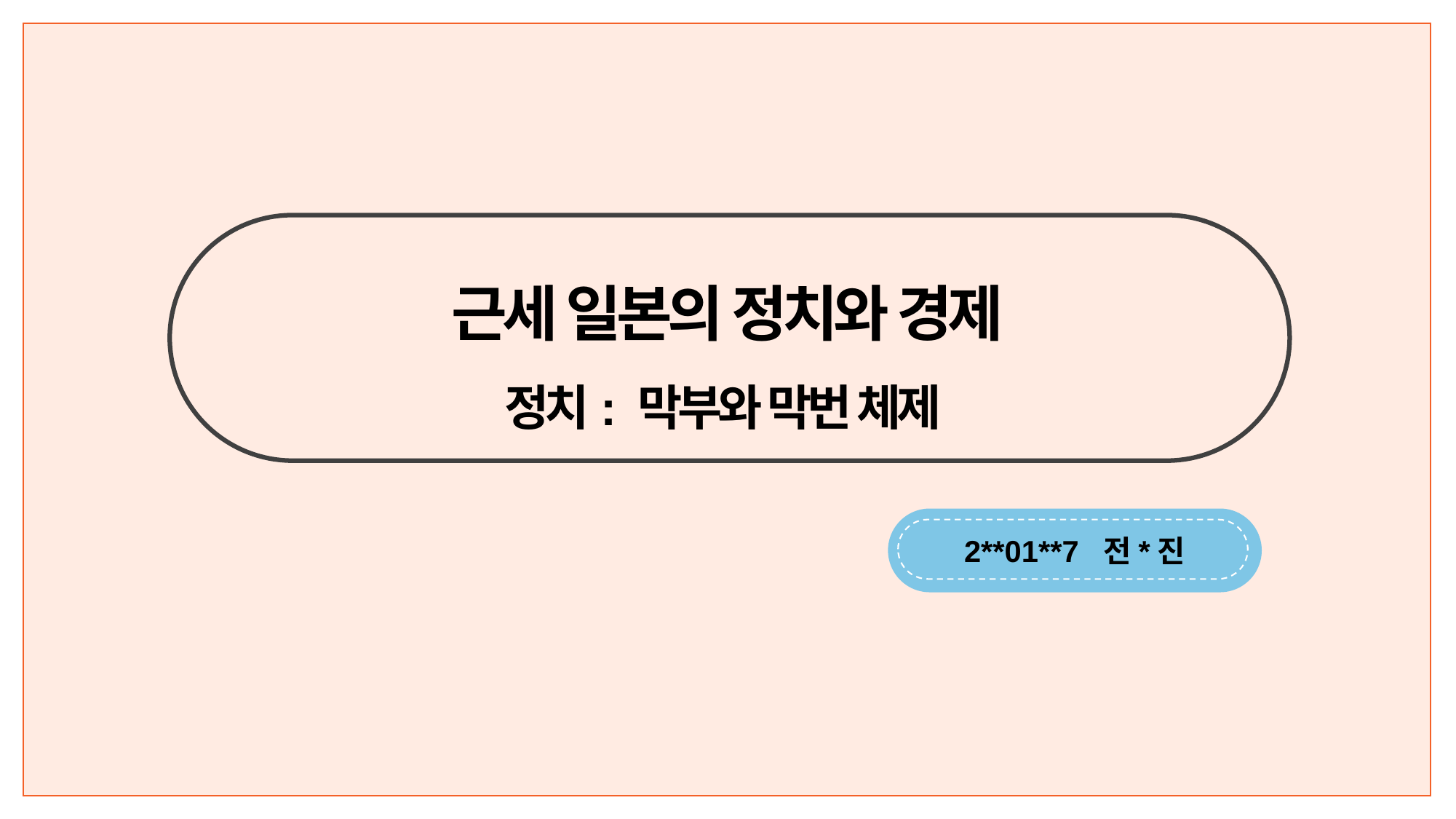

근세 일본의 정치와 경제
정치: 막부와 막번 체제

2**01**7  전*진